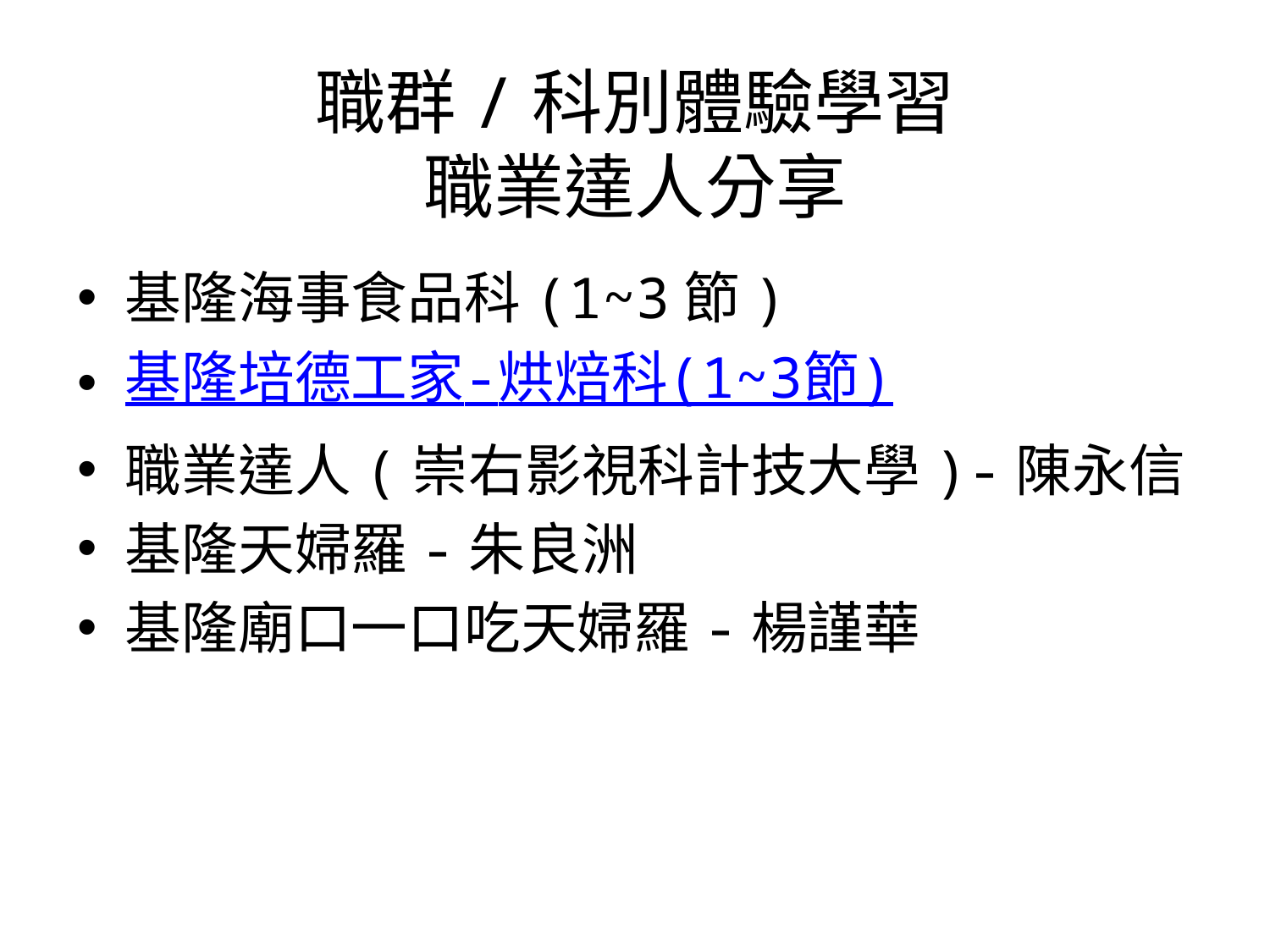

# 職群/科別體驗學習 職業達人分享
基隆海事食品科(1~3節)
基隆培德工家-烘焙科(1~3節)
職業達人(崇右影視科計技大學)-陳永信
基隆天婦羅-朱良洲
基隆廟口一口吃天婦羅-楊謹華